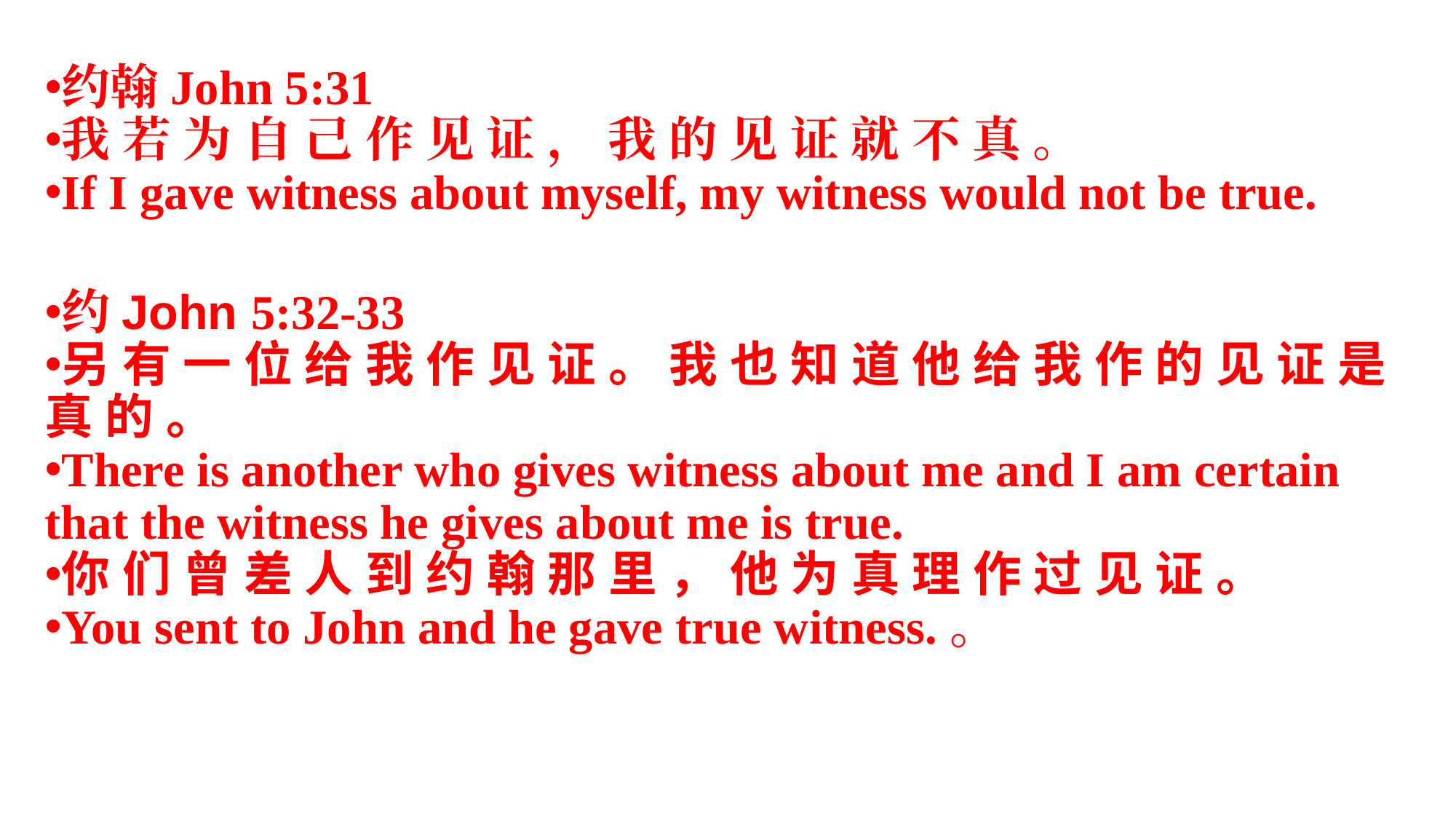

约翰John 5:31
我 若 为 自 己 作 见 证 ， 我 的 见 证 就 不 真 。
If I gave witness about myself, my witness would not be true.

约John 5:32-33
另 有 一 位 给 我 作 见 证 。 我 也 知 道 他 给 我 作 的 见 证 是 真 的 。
There is another who gives witness about me and I am certain that the witness he gives about me is true.
你 们 曾 差 人 到 约 翰 那 里 ， 他 为 真 理 作 过 见 证 。
You sent to John and he gave true witness.。